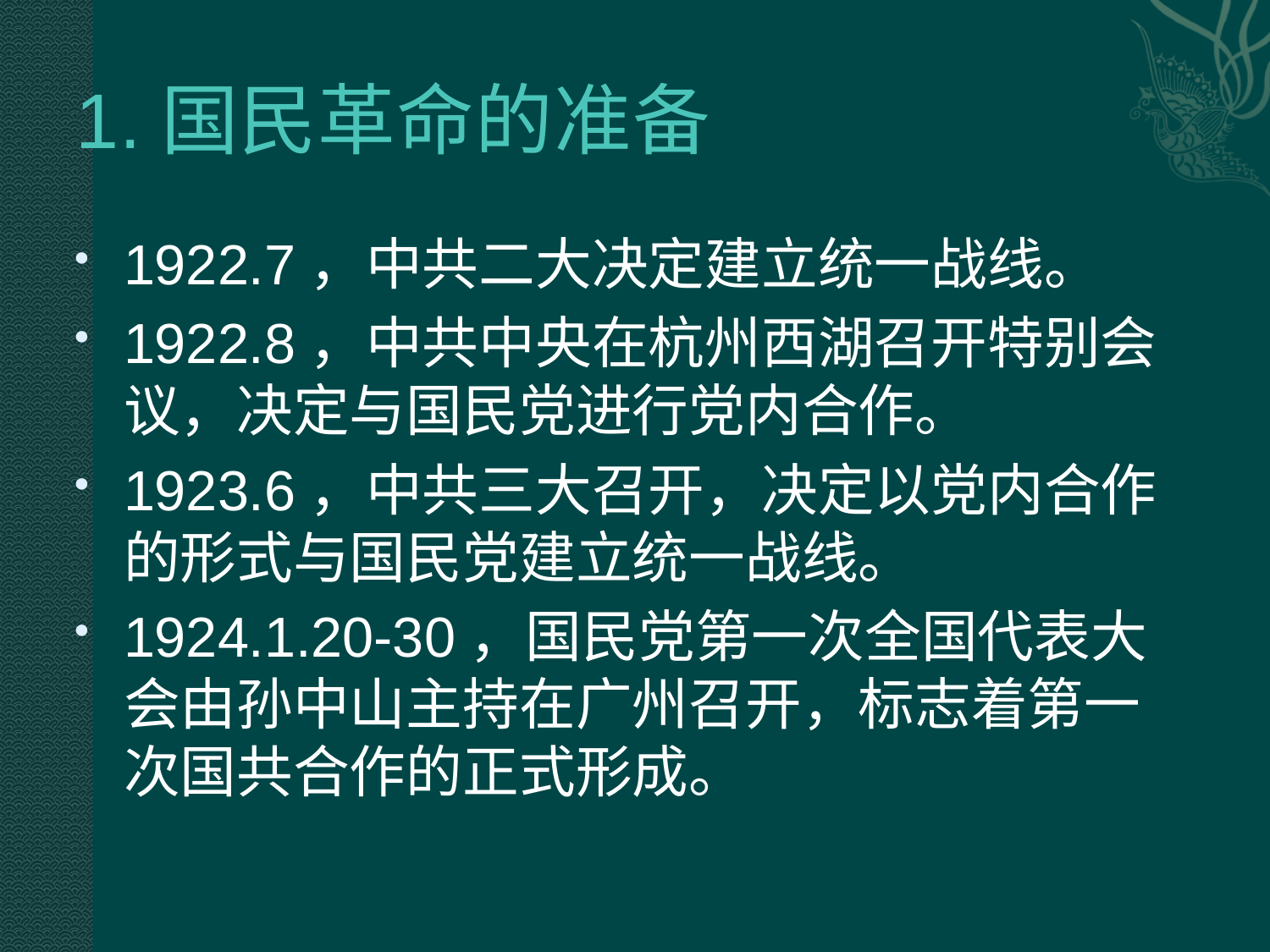

# 1.国民革命的准备
1922.7，中共二大决定建立统一战线。
1922.8，中共中央在杭州西湖召开特别会议，决定与国民党进行党内合作。
1923.6，中共三大召开，决定以党内合作的形式与国民党建立统一战线。
1924.1.20-30，国民党第一次全国代表大会由孙中山主持在广州召开，标志着第一次国共合作的正式形成。